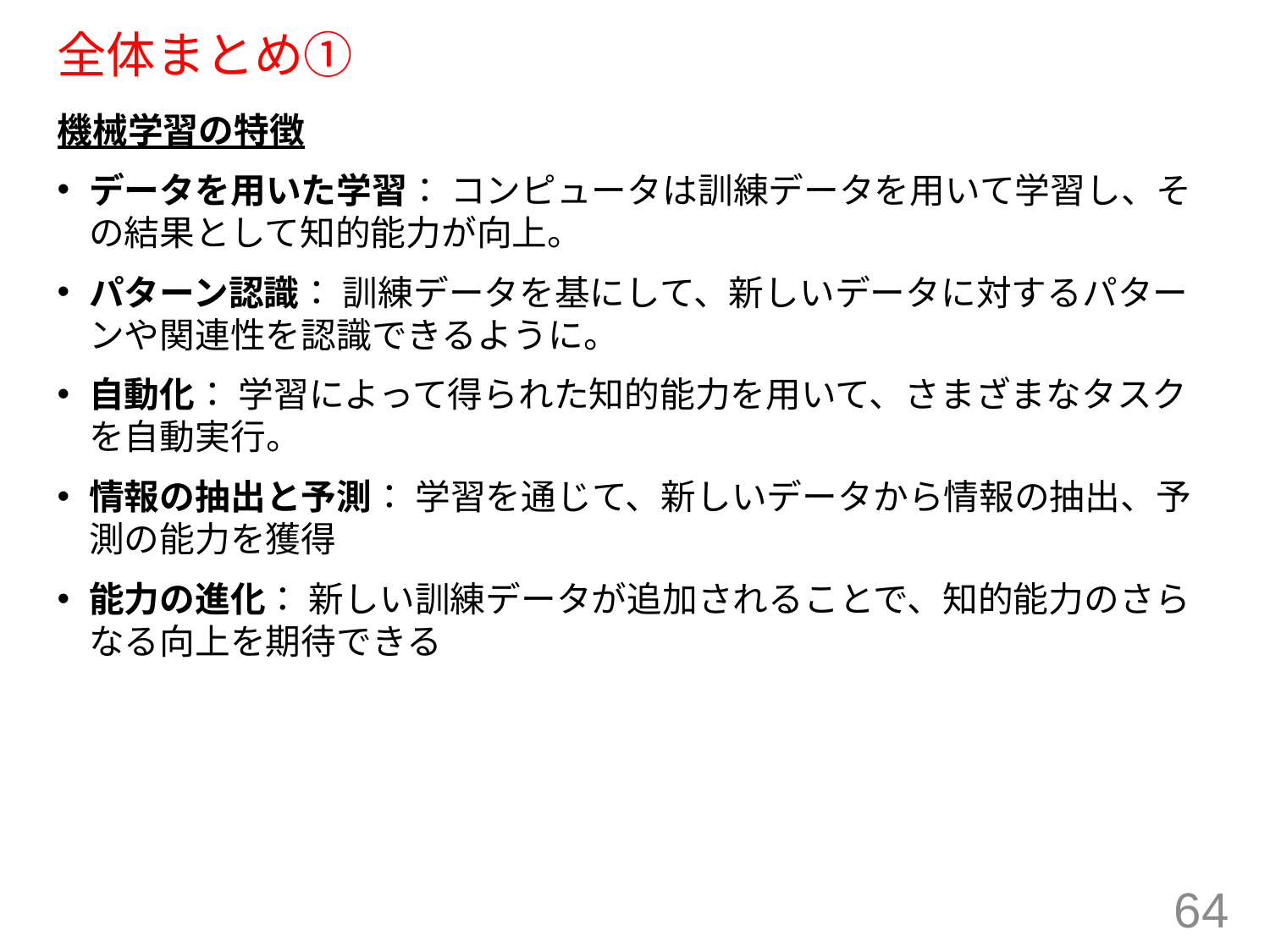

# 全体まとめ①
機械学習の特徴
データを用いた学習： コンピュータは訓練データを用いて学習し、その結果として知的能力が向上。
パターン認識： 訓練データを基にして、新しいデータに対するパターンや関連性を認識できるように。
自動化： 学習によって得られた知的能力を用いて、さまざまなタスクを自動実行。
情報の抽出と予測： 学習を通じて、新しいデータから情報の抽出、予測の能力を獲得
能力の進化： 新しい訓練データが追加されることで、知的能力のさらなる向上を期待できる

64